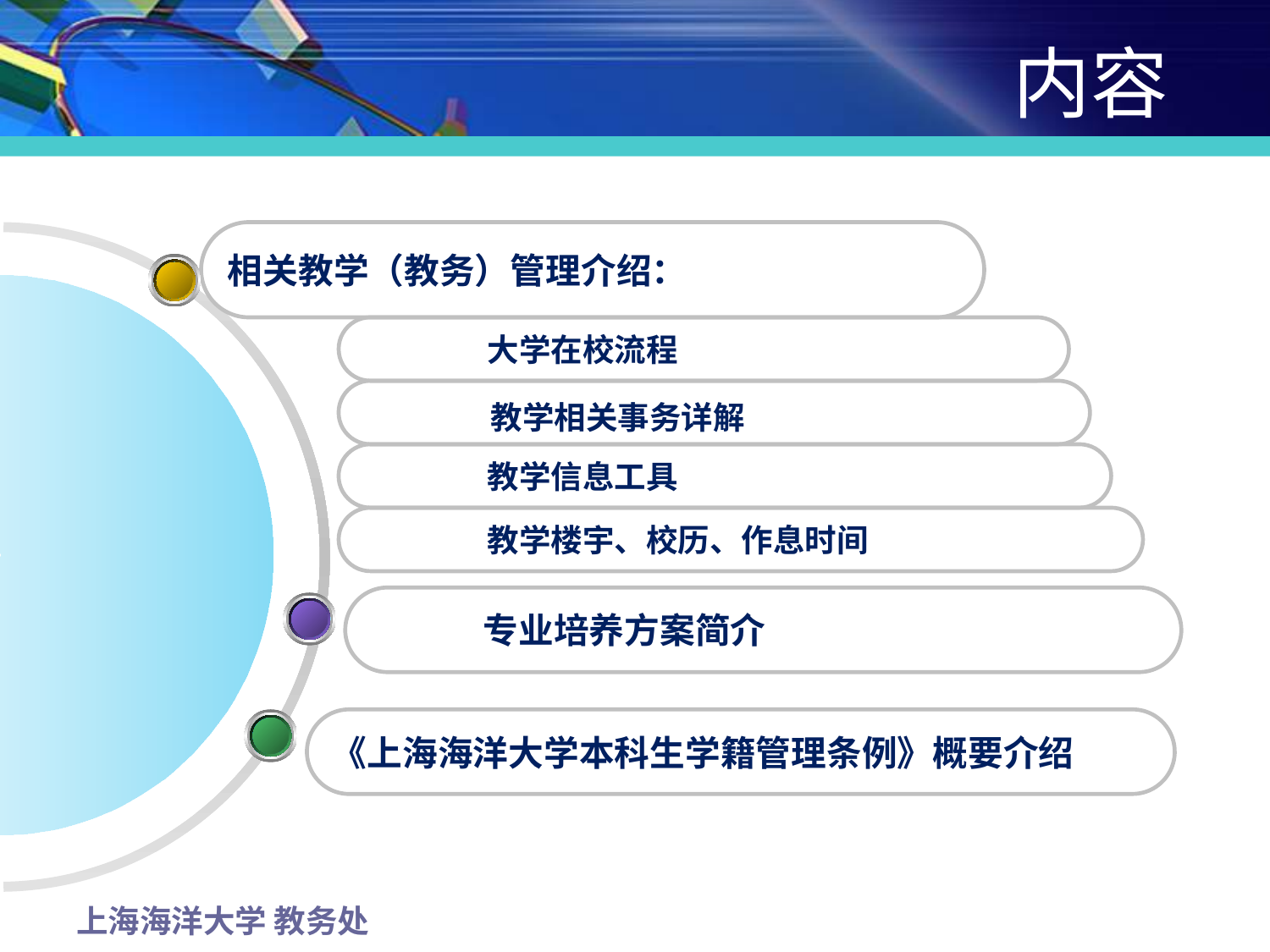

# 内容

相关教学（教务）管理介绍：

大学在校流程

教学相关事务详解
教学信息工具
教学楼宇、校历、作息时间
             专业培养方案简介

《上海海洋大学本科生学籍管理条例》概要介绍
上海海洋大学 教务处